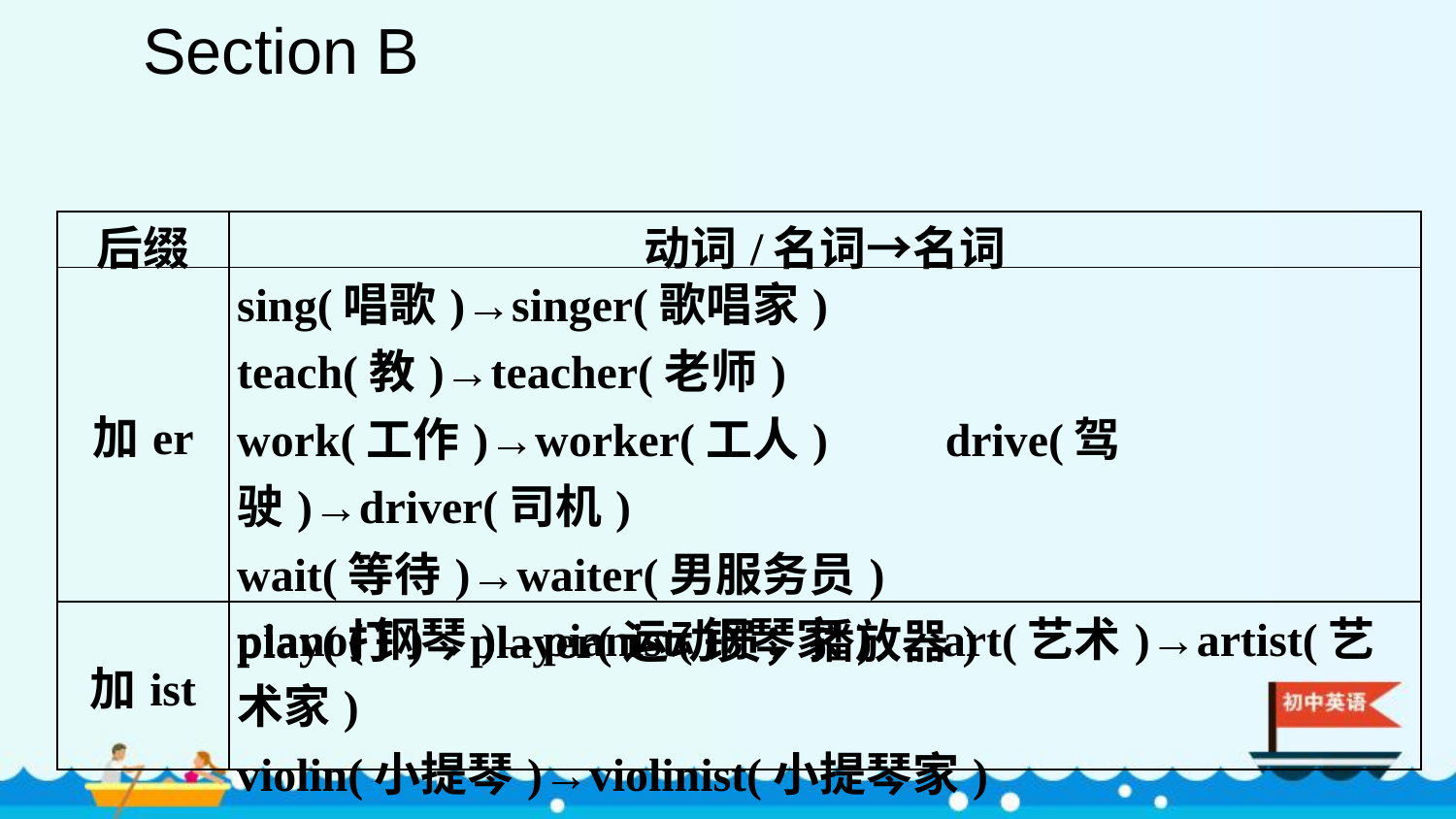

Section B
| 后缀 | 动词/名词→名词 |
| --- | --- |
| 加­er | sing(唱歌)→singer(歌唱家)　　teach(教)→teacher(老师) work(工作)→worker(工人)　　drive(驾驶)→driver(司机) wait(等待)→waiter(男服务员)　 play(打)→player(运动员；播放器) |
| 加­ist | piano(钢琴)→pianist(钢琴家)　art(艺术)→artist(艺术家) violin(小提琴)→violinist(小提琴家) |